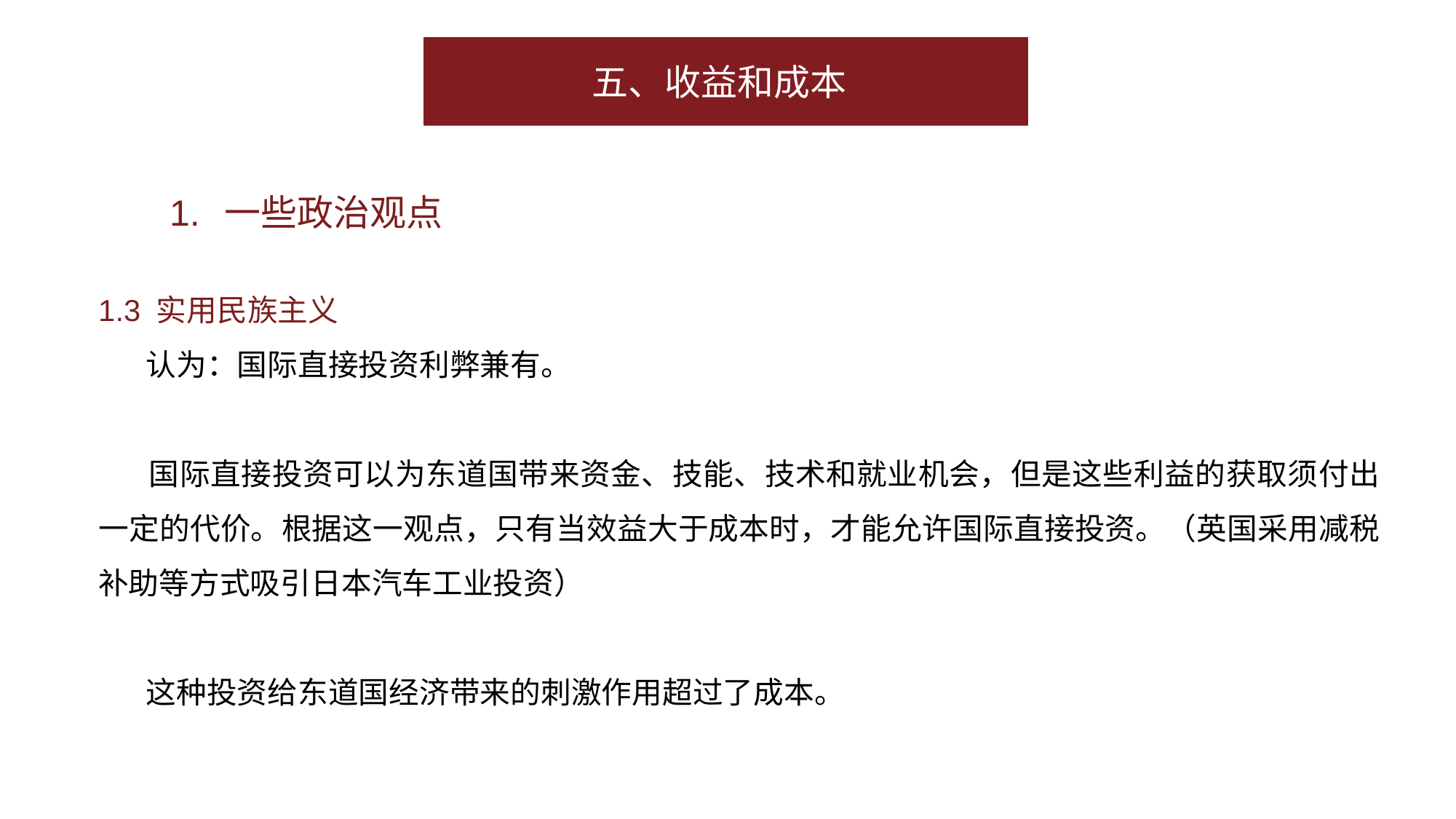

五、收益和成本
一些政治观点

1.3 实用民族主义
      认为：国际直接投资利弊兼有。

      国际直接投资可以为东道国带来资金、技能、技术和就业机会，但是这些利益的获取须付出一定的代价。根据这一观点，只有当效益大于成本时，才能允许国际直接投资。（英国采用减税补助等方式吸引日本汽车工业投资）

      这种投资给东道国经济带来的刺激作用超过了成本。